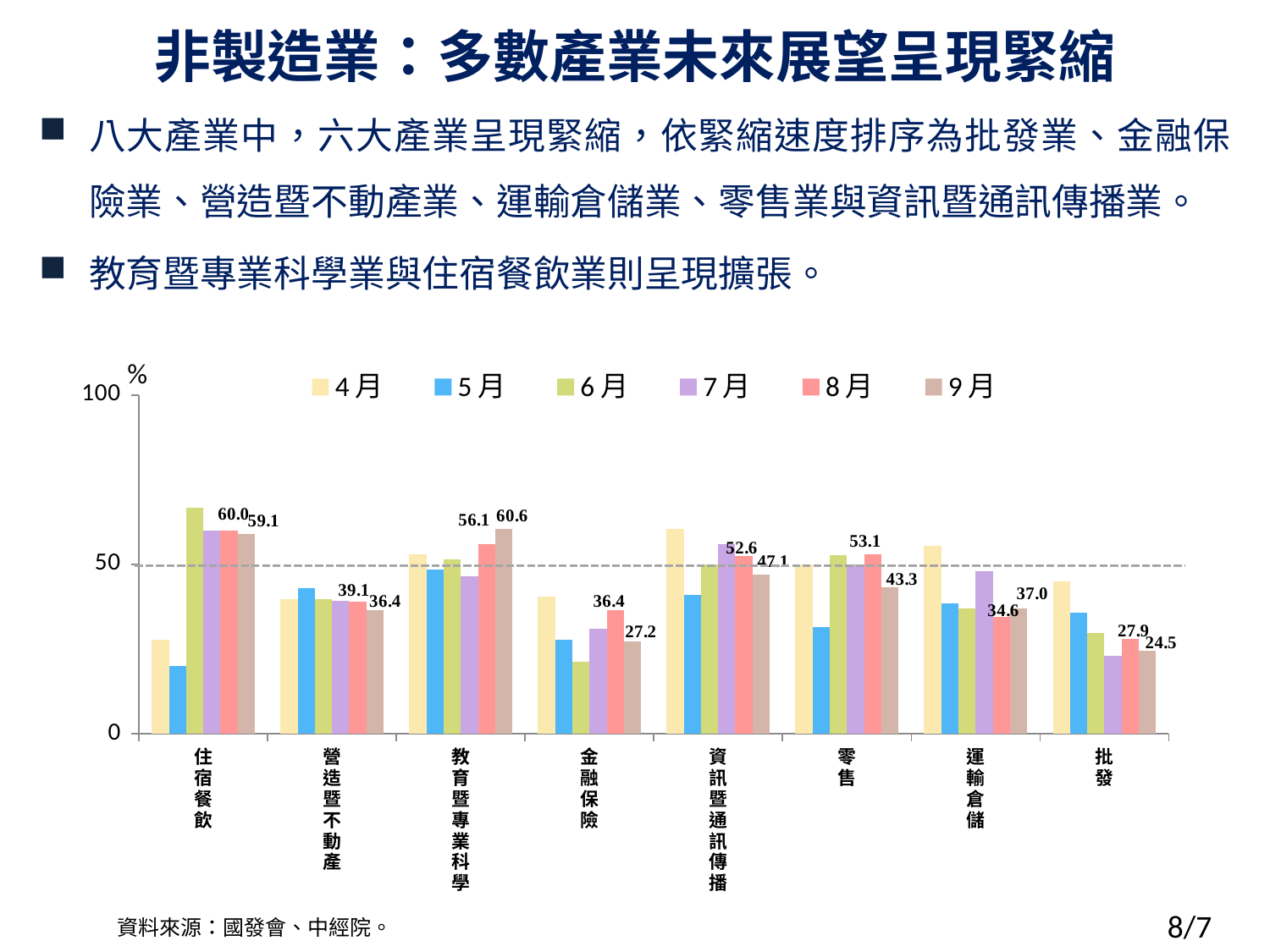

# 非製造業：多數產業未來展望呈現緊縮
八大產業中，六大產業呈現緊縮，依緊縮速度排序為批發業、金融保險業、營造暨不動產業、運輸倉儲業、零售業與資訊暨通訊傳播業。
教育暨專業科學業與住宿餐飲業則呈現擴張。

### Chart

| Category | 4月 | 5月 | 6月 | 7月 | 8月 | 9月 |
|---|---|---|---|---|---|---|
| 住宿餐飲 | 27.8 | 20.0 | 66.7 | 60.0 | 60.0 | 59.1 |
| 營造暨不動產 | 39.7 | 43.1 | 39.7 | 39.3 | 39.1 | 36.4 |
| 教育暨專業科學 | 53.1 | 48.4 | 51.6 | 46.6 | 56.1 | 60.6 |
| 金融保險 | 40.5 | 27.8 | 21.3 | 31.0 | 36.4 | 27.2 |
| 資訊暨通訊傳播 | 60.5 | 40.9 | 50.0 | 55.9 | 52.6 | 47.1 |
| 零售 | 50.0 | 31.6 | 52.8 | 50.0 | 53.1 | 43.3 |
| 運輸倉儲 | 55.4 | 38.5 | 37.0 | 48.1 | 34.6 | 37.0 |
| 批發 | 44.9 | 35.8 | 29.8 | 22.9 | 27.9 | 24.5 |
%
資料來源：國發會、中經院。